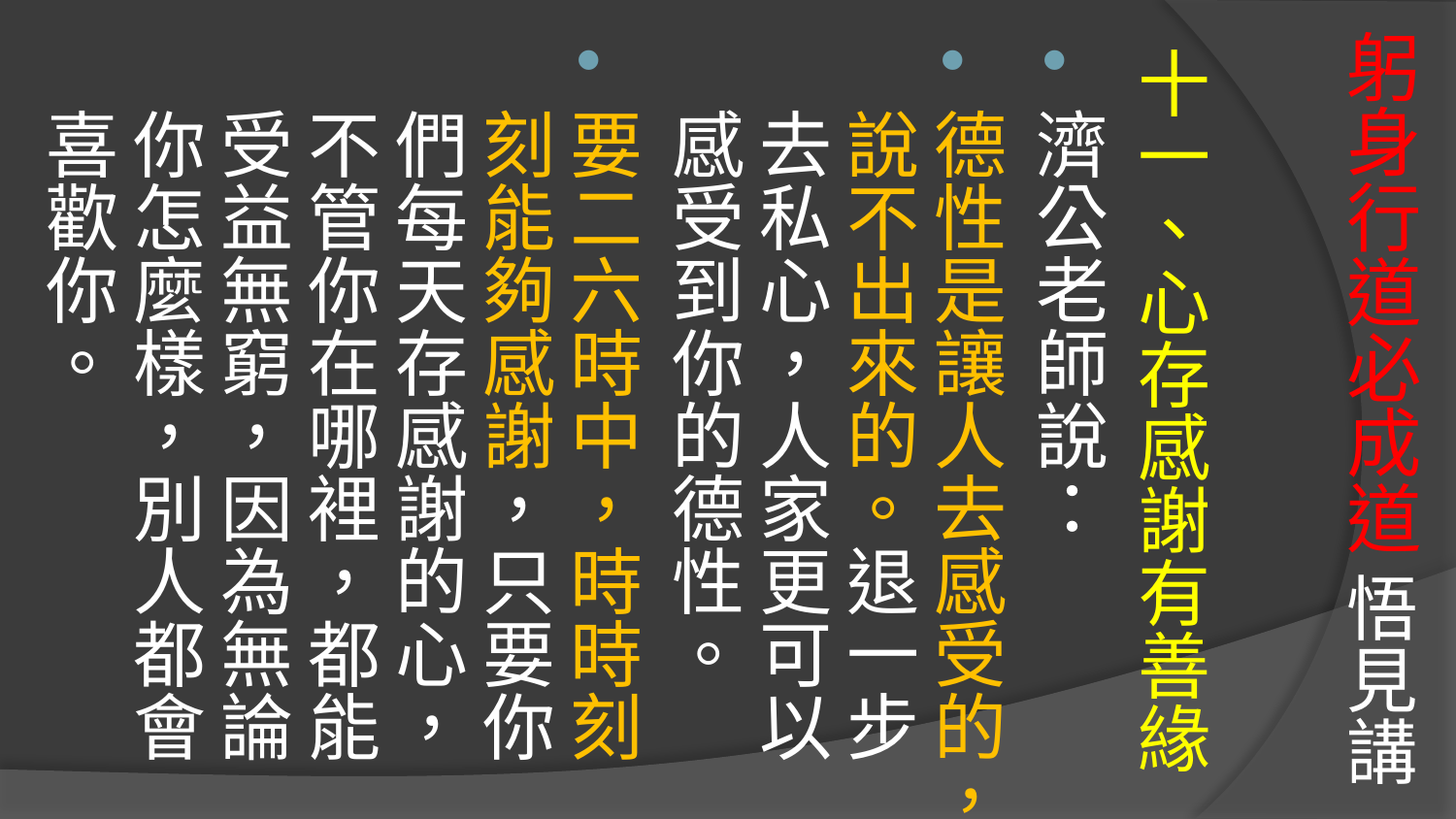

# 躬身行道必成道 悟見講
十一、心存感謝有善緣
濟公老師說：
德性是讓人去感受的，說不出來的。退一步去私心，人家更可以感受到你的德性。
要二六時中，時時刻刻能夠感謝，只要你們每天存感謝的心，不管你在哪裡，都能受益無窮，因為無論你怎麼樣，別人都會喜歡你。